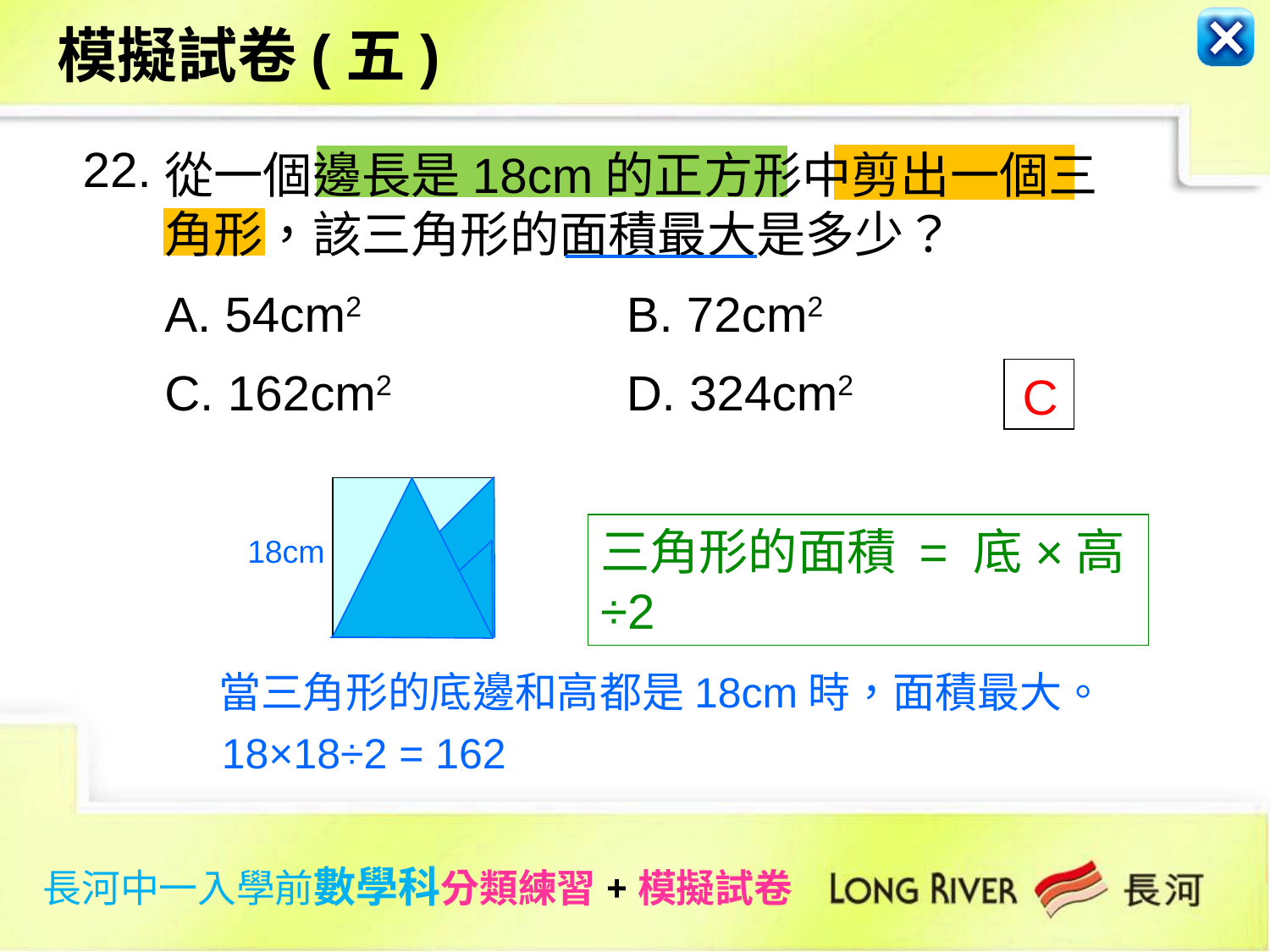

模擬試卷(五)
22.
從一個邊長是18cm的正方形中剪出一個三角形，該三角形的面積最大是多少？
A. 54cm2	B. 72cm2
C. 162cm2 	D. 324cm2

 C

三角形的面積 = 底×高÷2
18cm

當三角形的底邊和高都是18cm時，面積最大。
18×18÷2 = 162